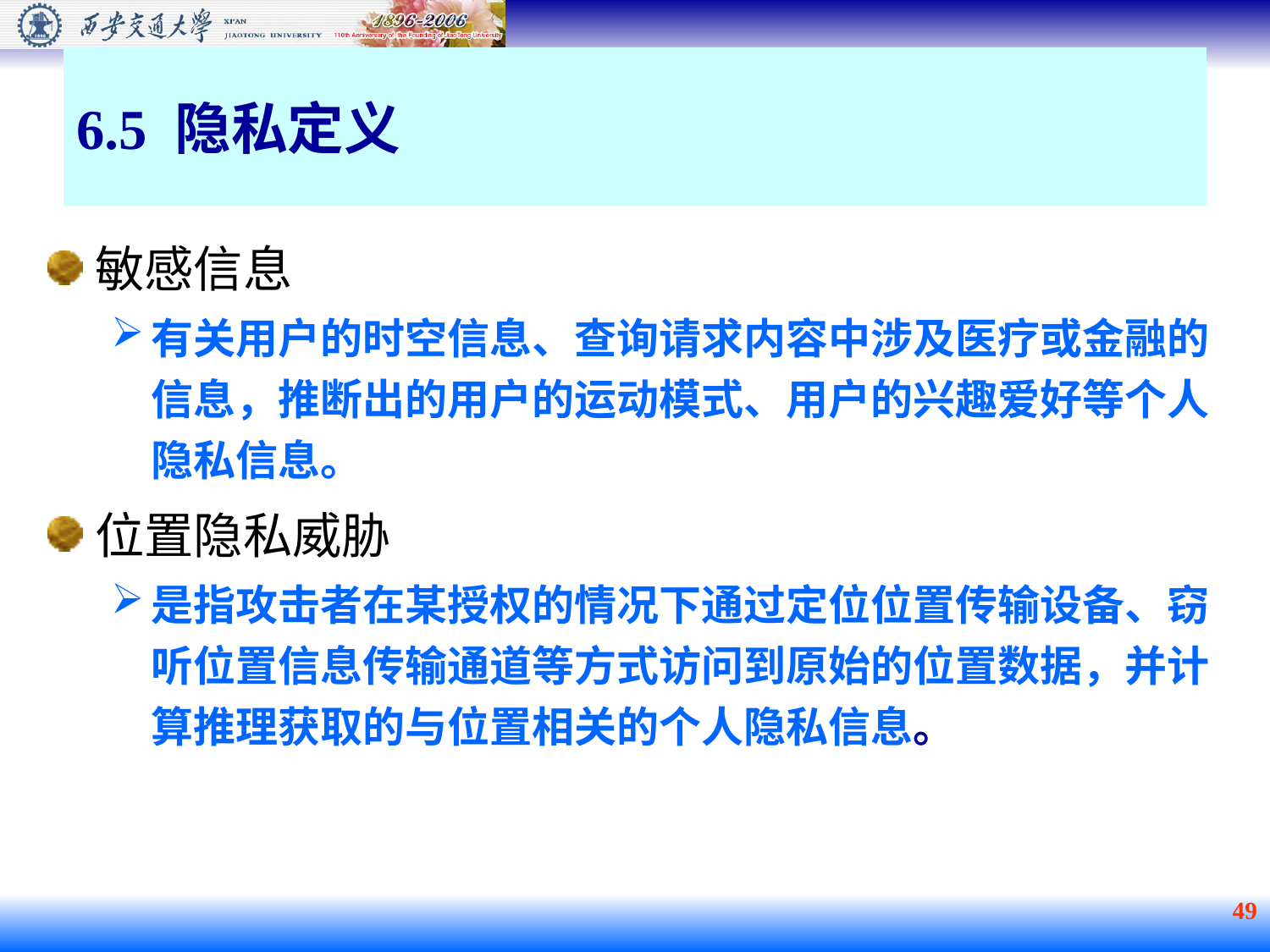

# 6.5 隐私定义
敏感信息
有关用户的时空信息、查询请求内容中涉及医疗或金融的信息，推断出的用户的运动模式、用户的兴趣爱好等个人隐私信息。
位置隐私威胁
是指攻击者在某授权的情况下通过定位位置传输设备、窃听位置信息传输通道等方式访问到原始的位置数据，并计算推理获取的与位置相关的个人隐私信息。

 49